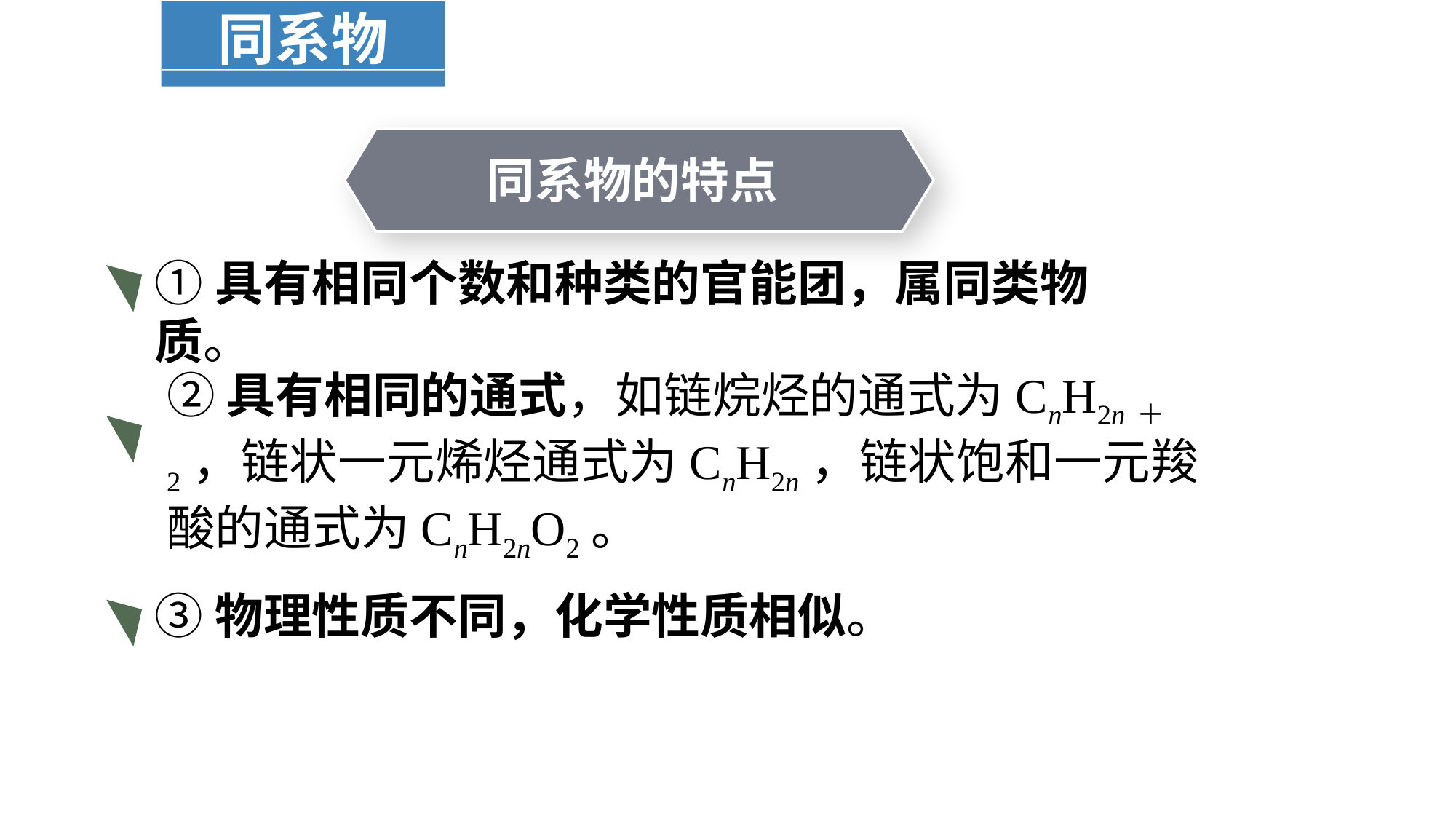

同系物

同系物的特点
①具有相同个数和种类的官能团，属同类物质。

②具有相同的通式，如链烷烃的通式为CnH2n＋2，链状一元烯烃通式为CnH2n，链状饱和一元羧酸的通式为CnH2nO2。

③物理性质不同，化学性质相似。